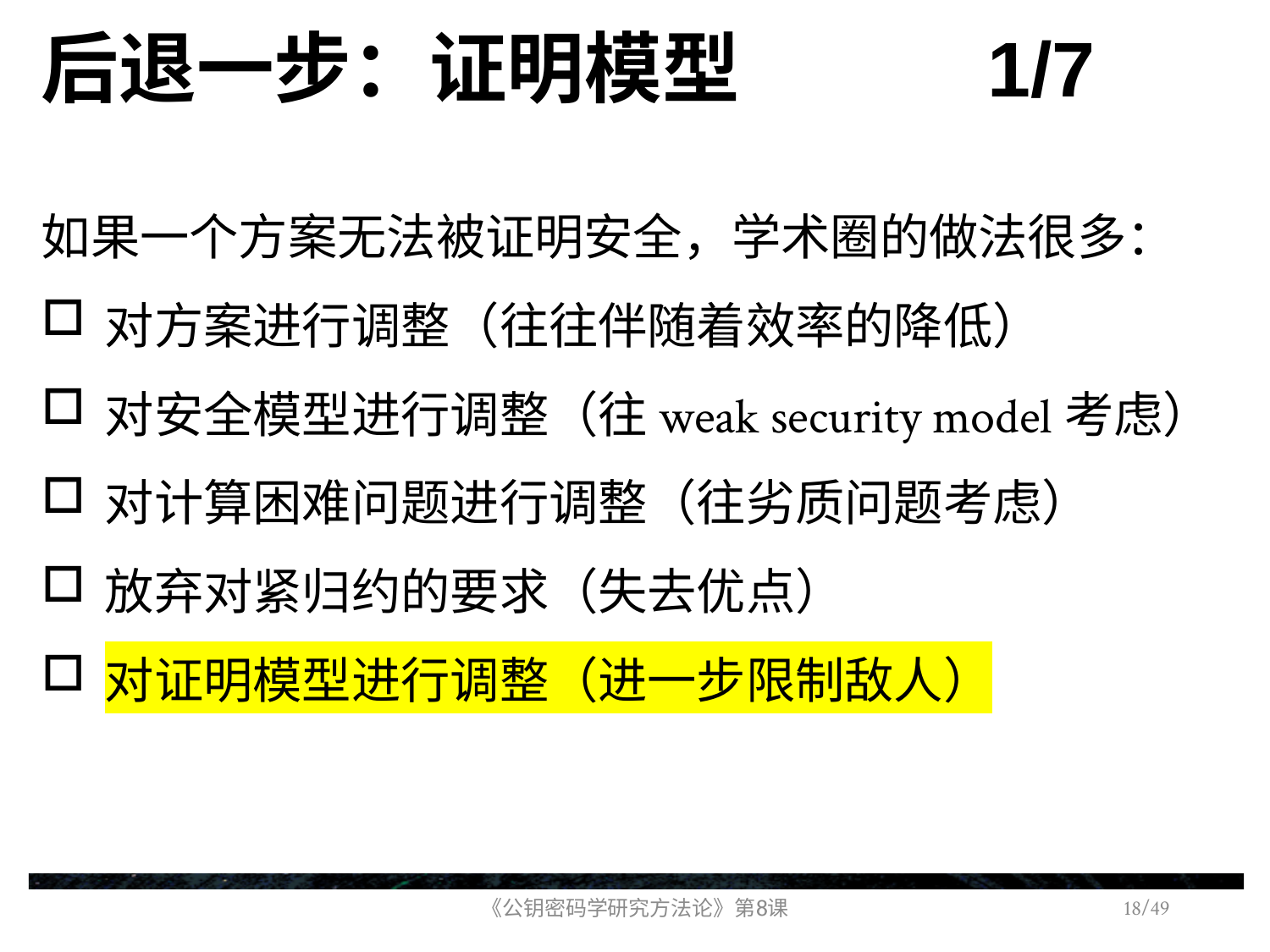

# 后退一步：证明模型             1/7
如果一个方案无法被证明安全，学术圈的做法很多：
对方案进行调整（往往伴随着效率的降低）
对安全模型进行调整（往weak security model考虑）
对计算困难问题进行调整（往劣质问题考虑）
放弃对紧归约的要求（失去优点）
对证明模型进行调整（进一步限制敌人）
《公钥密码学研究方法论》第8课
18/49